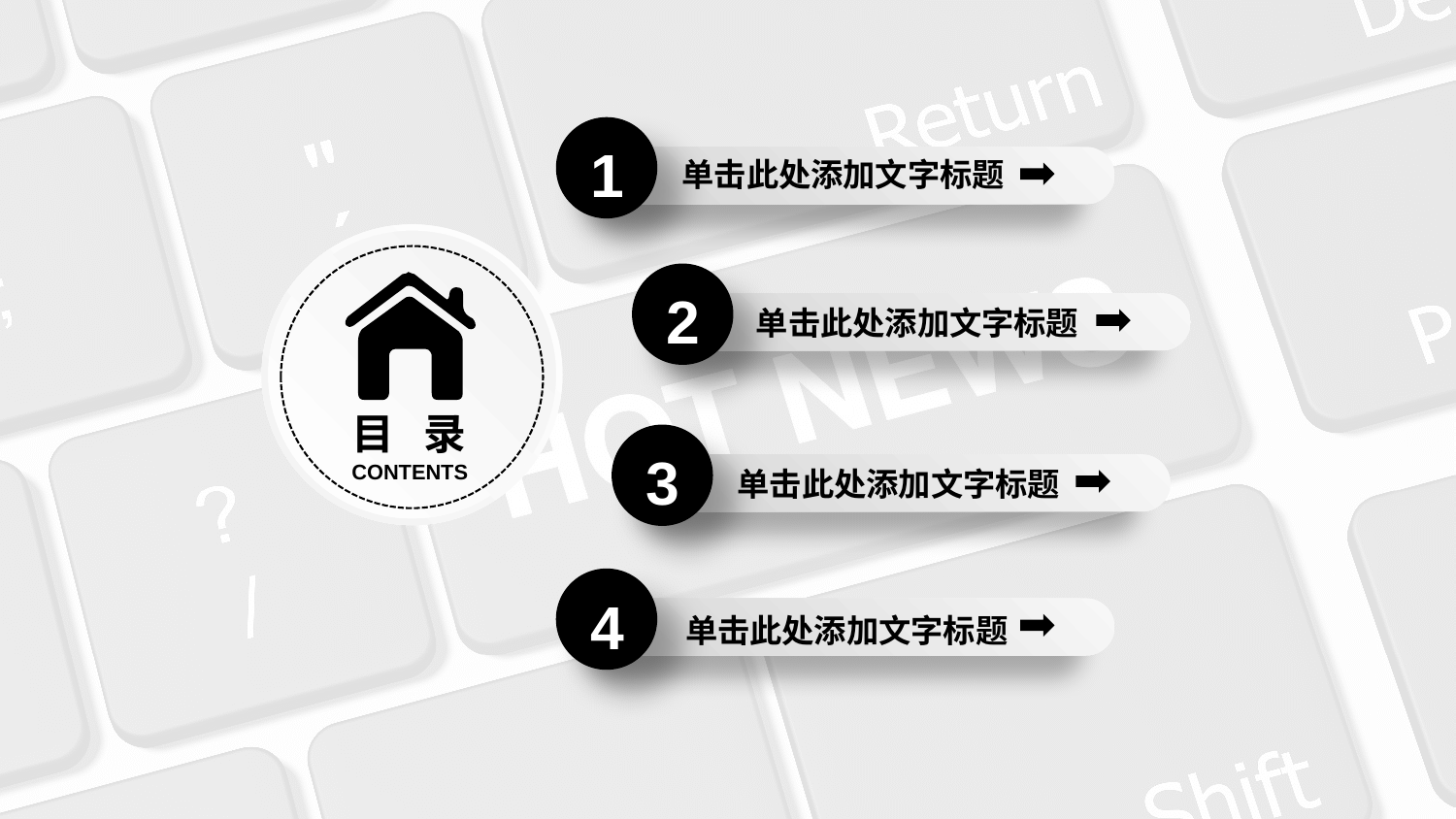

单击此处添加文字标题

1

单击此处添加文字标题
2

目   录
CONTENTS

单击此处添加文字标题
3

单击此处添加文字标题
4